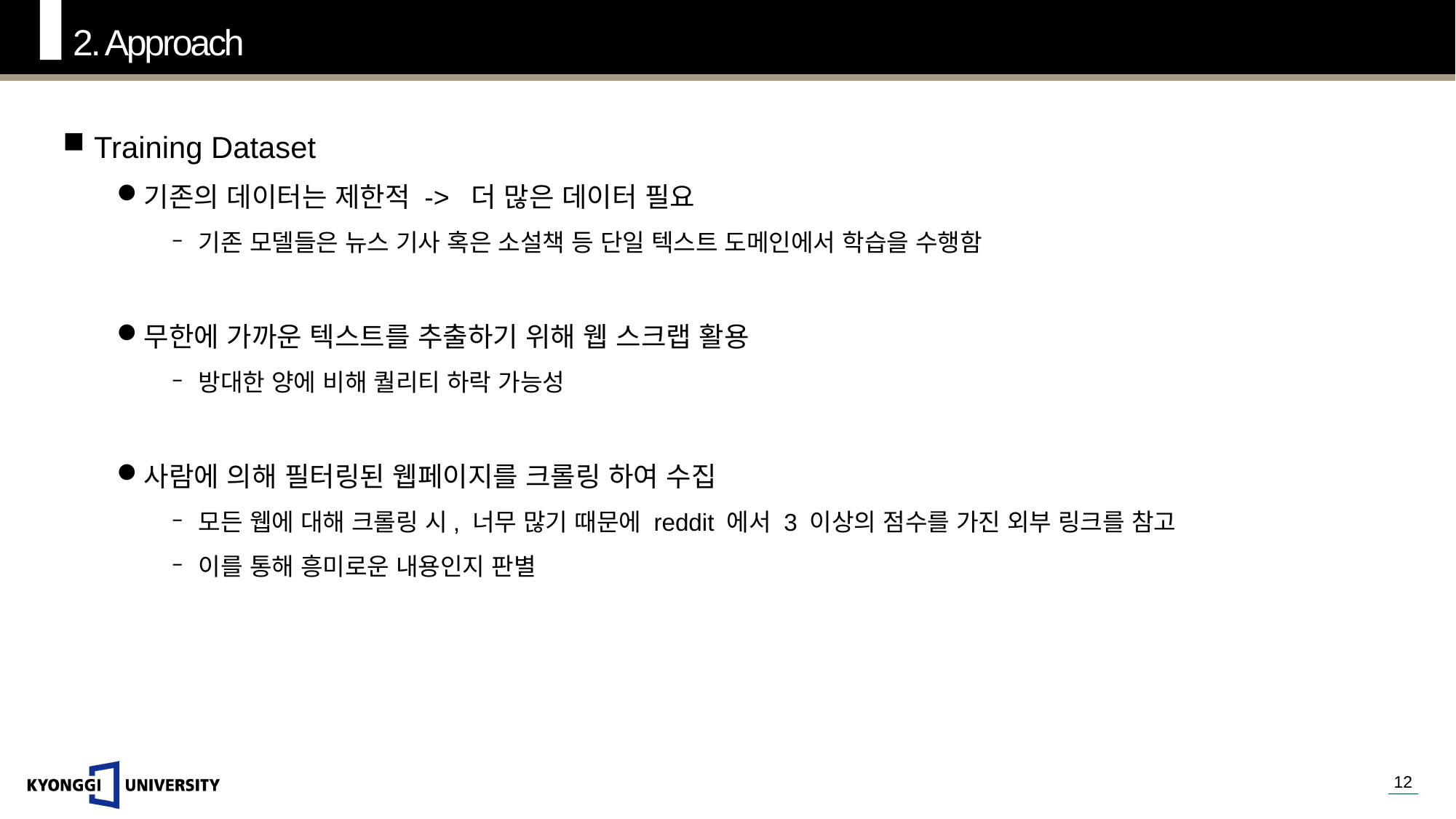

2. Approach
Training Dataset
기존의 데이터는 제한적 ->  더 많은 데이터 필요
기존 모델들은 뉴스 기사 혹은 소설책 등 단일 텍스트 도메인에서 학습을 수행함

무한에 가까운 텍스트를 추출하기 위해 웹 스크랩 활용
방대한 양에 비해 퀄리티 하락 가능성

사람에 의해 필터링된 웹페이지를 크롤링 하여 수집
모든 웹에 대해 크롤링 시, 너무 많기 때문에 reddit 에서 3 이상의 점수를 가진 외부 링크를 참고
이를 통해 흥미로운 내용인지 판별